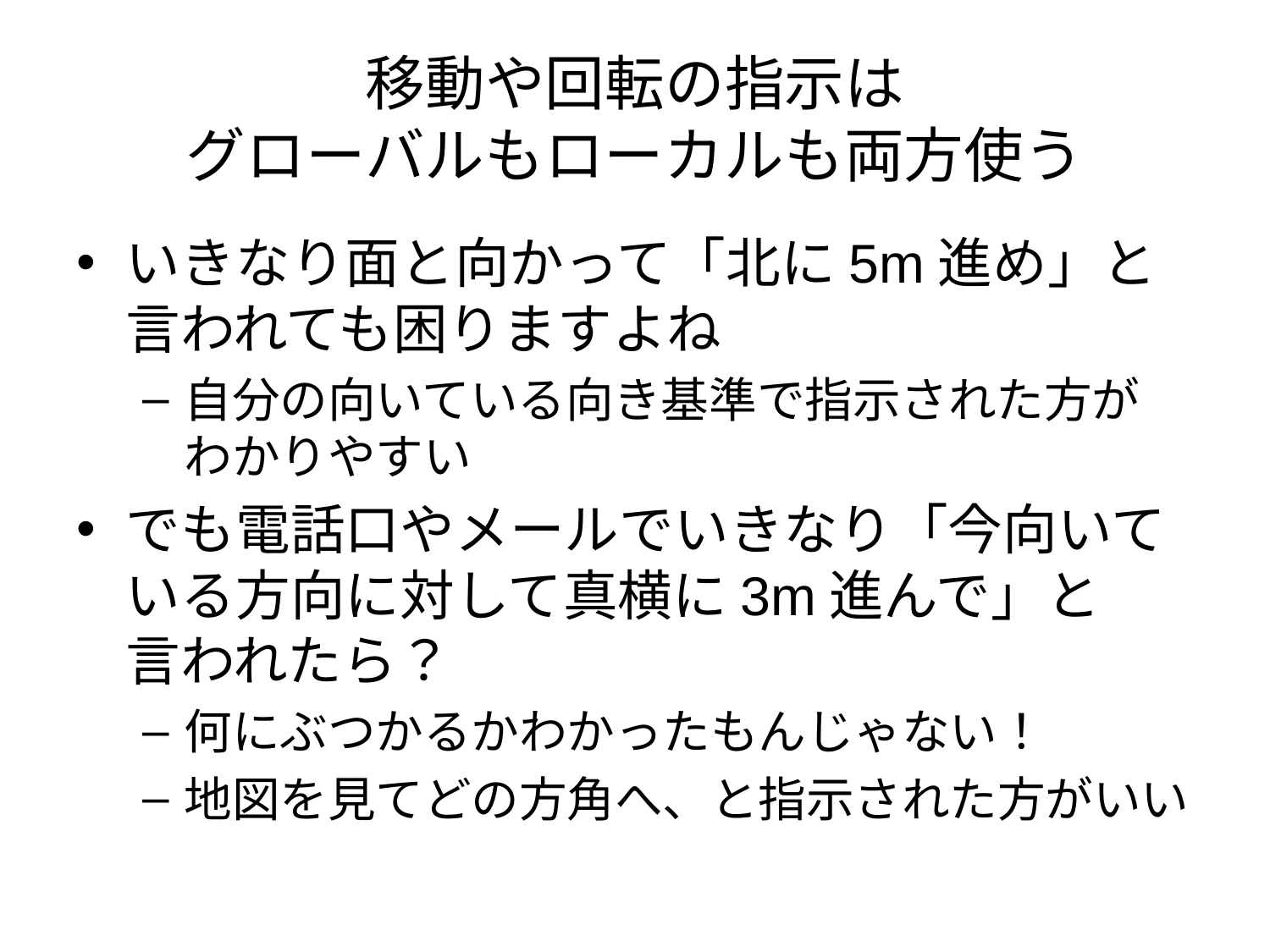

# 移動や回転の指示は グローバルもローカルも両方使う
いきなり面と向かって「北に5m進め」と
言われても困りますよね
自分の向いている向き基準で指示された方が
わかりやすい
でも電話口やメールでいきなり「今向いて
いる方向に対して真横に3m進んで」と
言われたら？
何にぶつかるかわかったもんじゃない！
地図を見てどの方角へ、と指示された方がいい